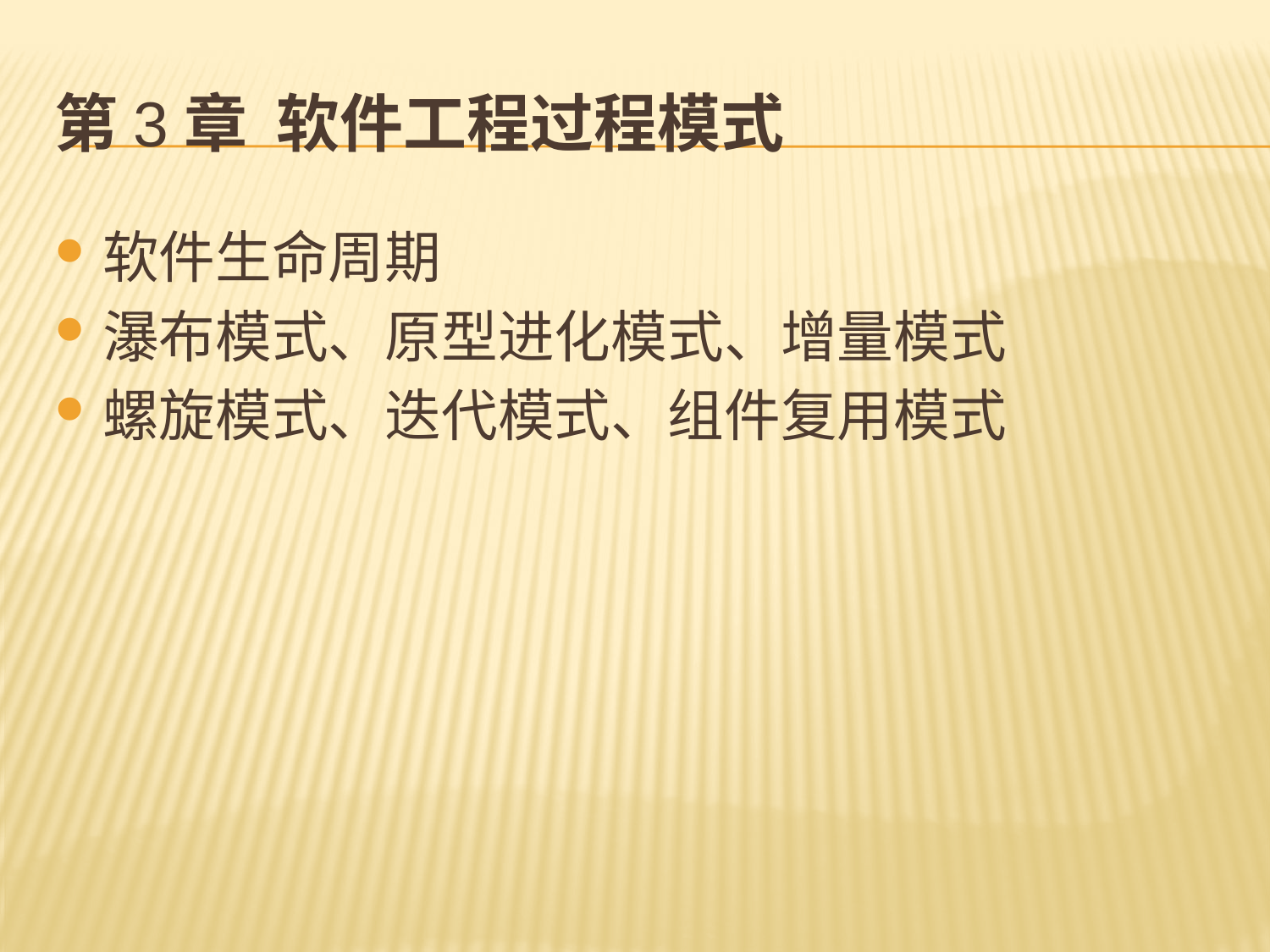

# 第3章  软件工程过程模式
软件生命周期
瀑布模式、原型进化模式、增量模式
螺旋模式、迭代模式、组件复用模式